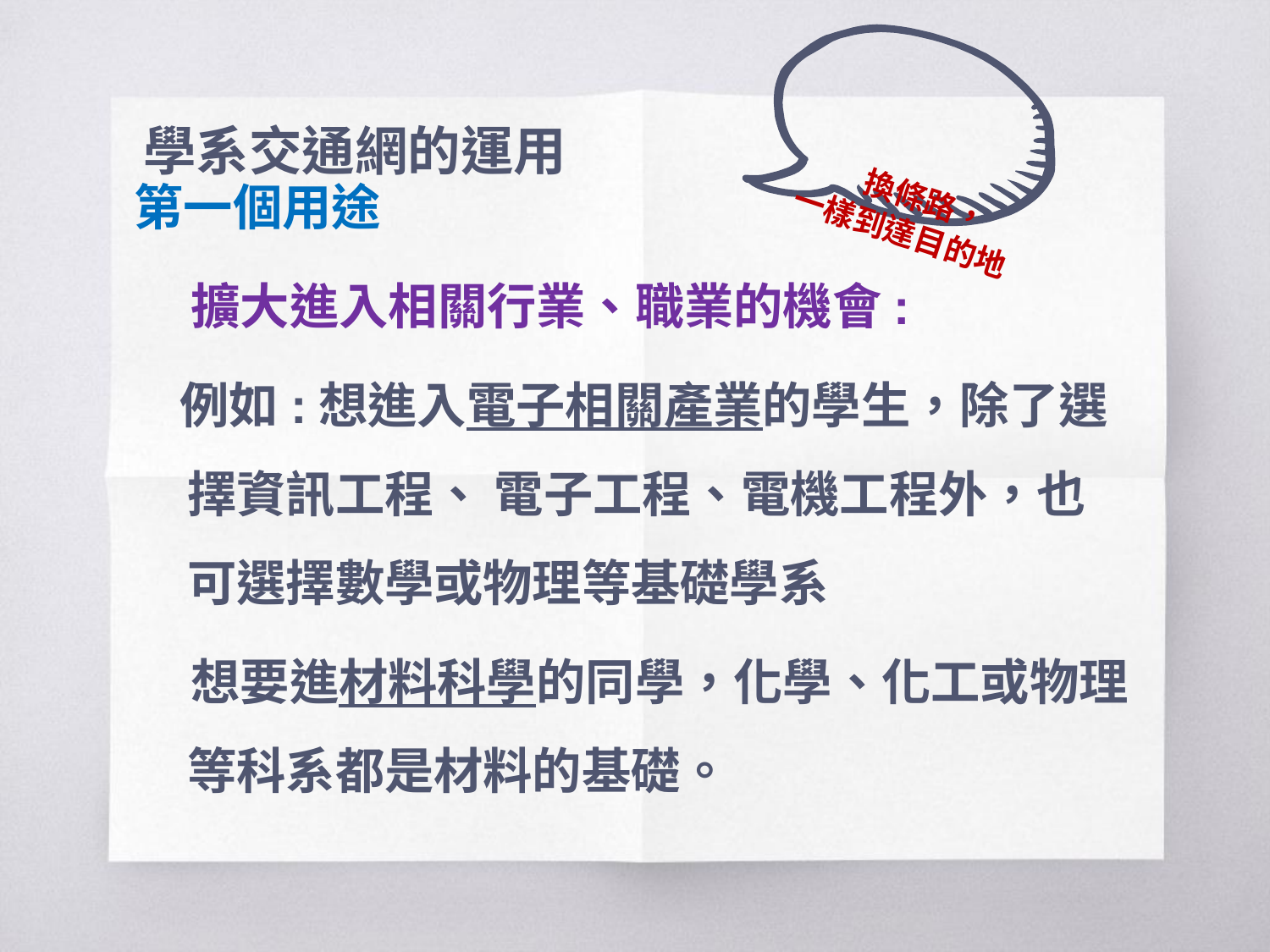

換條路，
    一樣到達目的地
學系交通網的運用
第一個用途
    擴大進入相關行業、職業的機會:
   例如:想進入電子相關產業的學生，除了選擇資訊工程、 電子工程、電機工程外，也可選擇數學或物理等基礎學系
    想要進材料科學的同學，化學、化工或物理等科系都是材料的基礎。